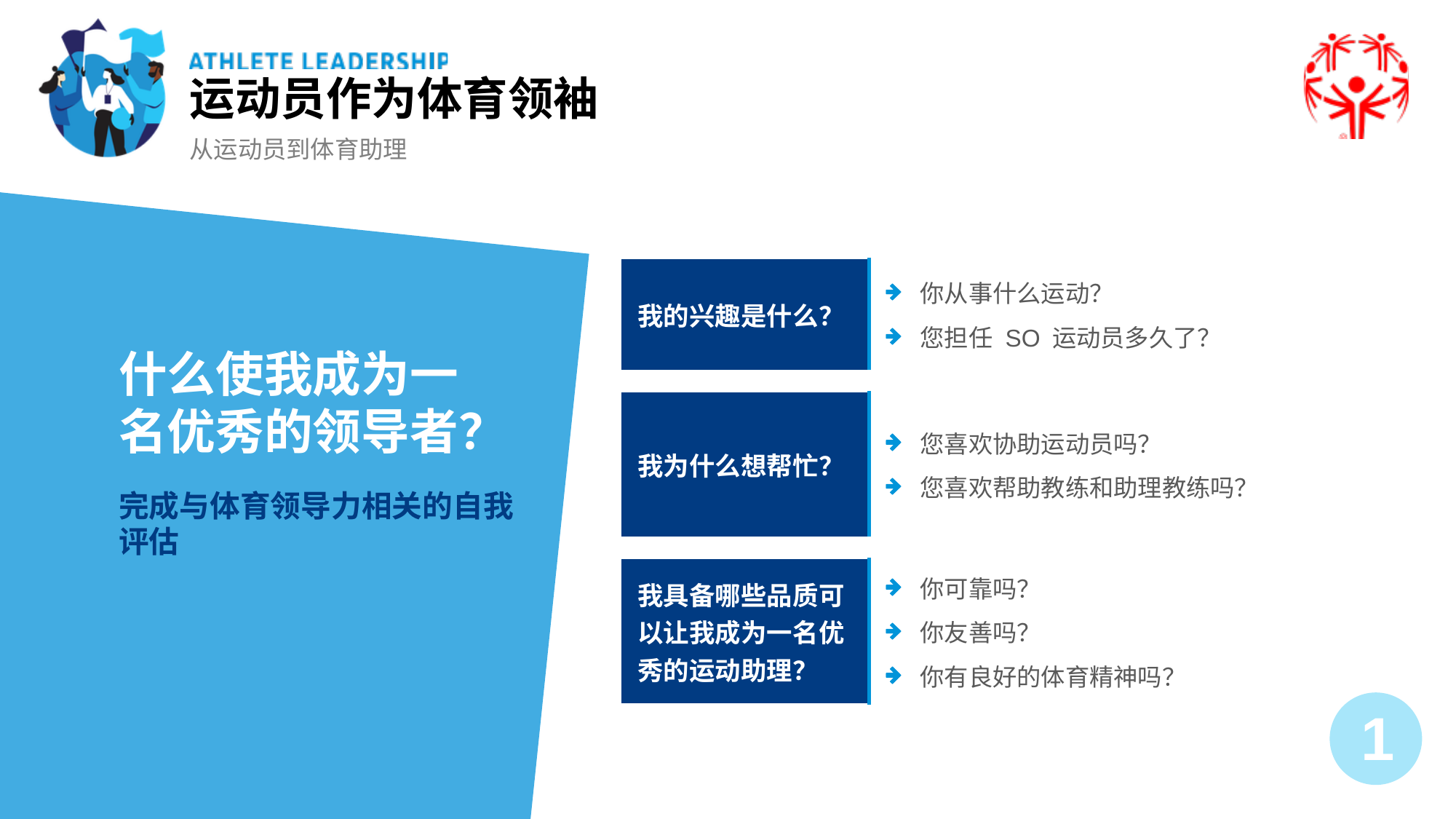

运动员作为体育领袖

从运动员到体育助理

| 我的兴趣是什么？ | 你从事什么运动？ 您担任 SO 运动员多久了？ |
| --- | --- |
|  |  |
| 我为什么想帮忙？ | 您喜欢协助运动员吗？ 您喜欢帮助教练和助理教练吗？ |
|  |  |
| 我具备哪些品质可以让我成为一名优秀的运动助理？ | 你可靠吗？ 你友善吗？ 你有良好的体育精神吗？ |
什么使我成为一名优秀的领导者？
完成与体育领导力相关的自我评估

1